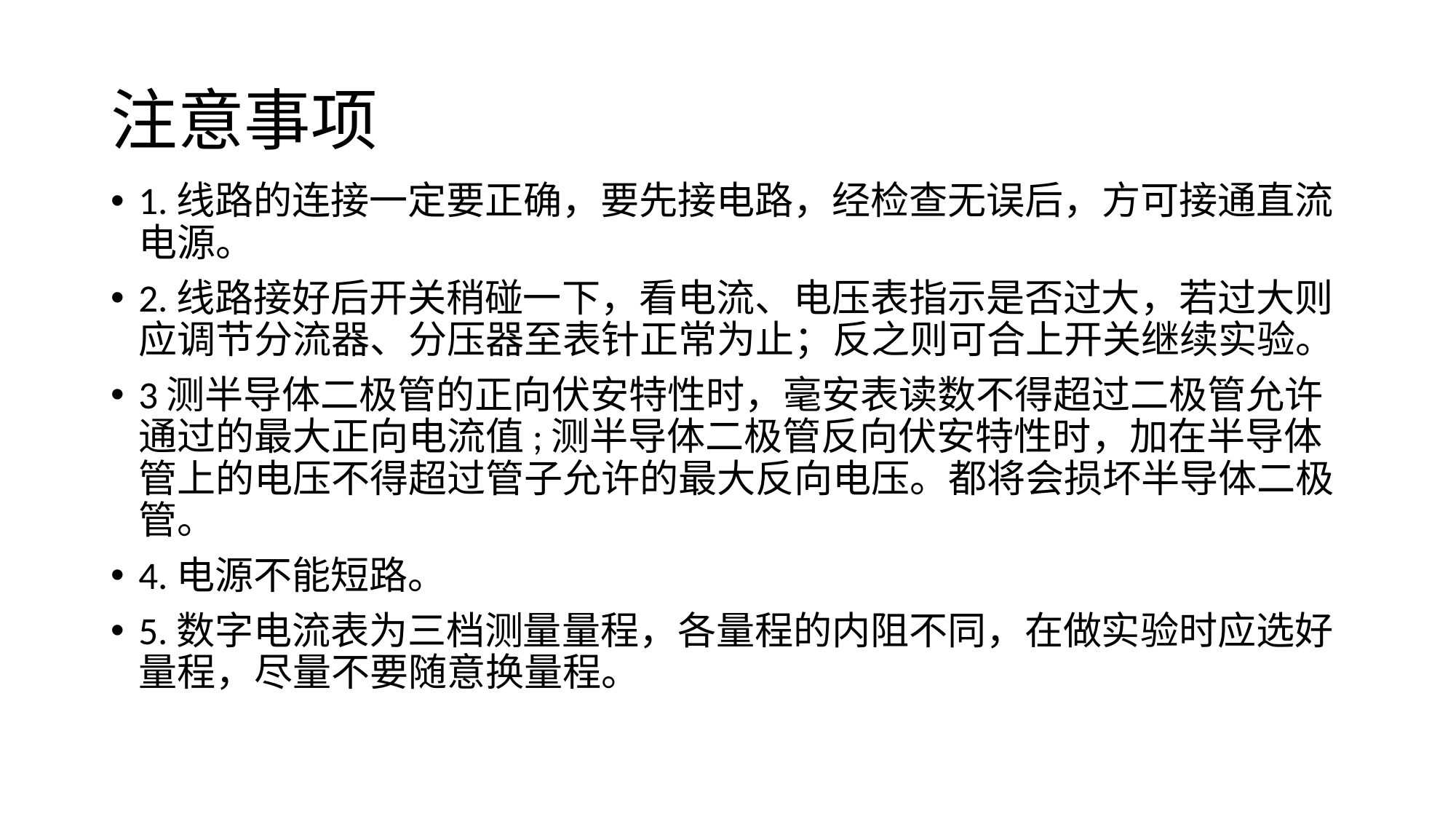

# 注意事项
1.线路的连接一定要正确，要先接电路，经检查无误后，方可接通直流电源。
2.线路接好后开关稍碰一下，看电流、电压表指示是否过大，若过大则应调节分流器、分压器至表针正常为止；反之则可合上开关继续实验。
3测半导体二极管的正向伏安特性时，毫安表读数不得超过二极管允许通过的最大正向电流值;测半导体二极管反向伏安特性时，加在半导体管上的电压不得超过管子允许的最大反向电压。都将会损坏半导体二极管。
4.电源不能短路。
5.数字电流表为三档测量量程，各量程的内阻不同，在做实验时应选好量程，尽量不要随意换量程。